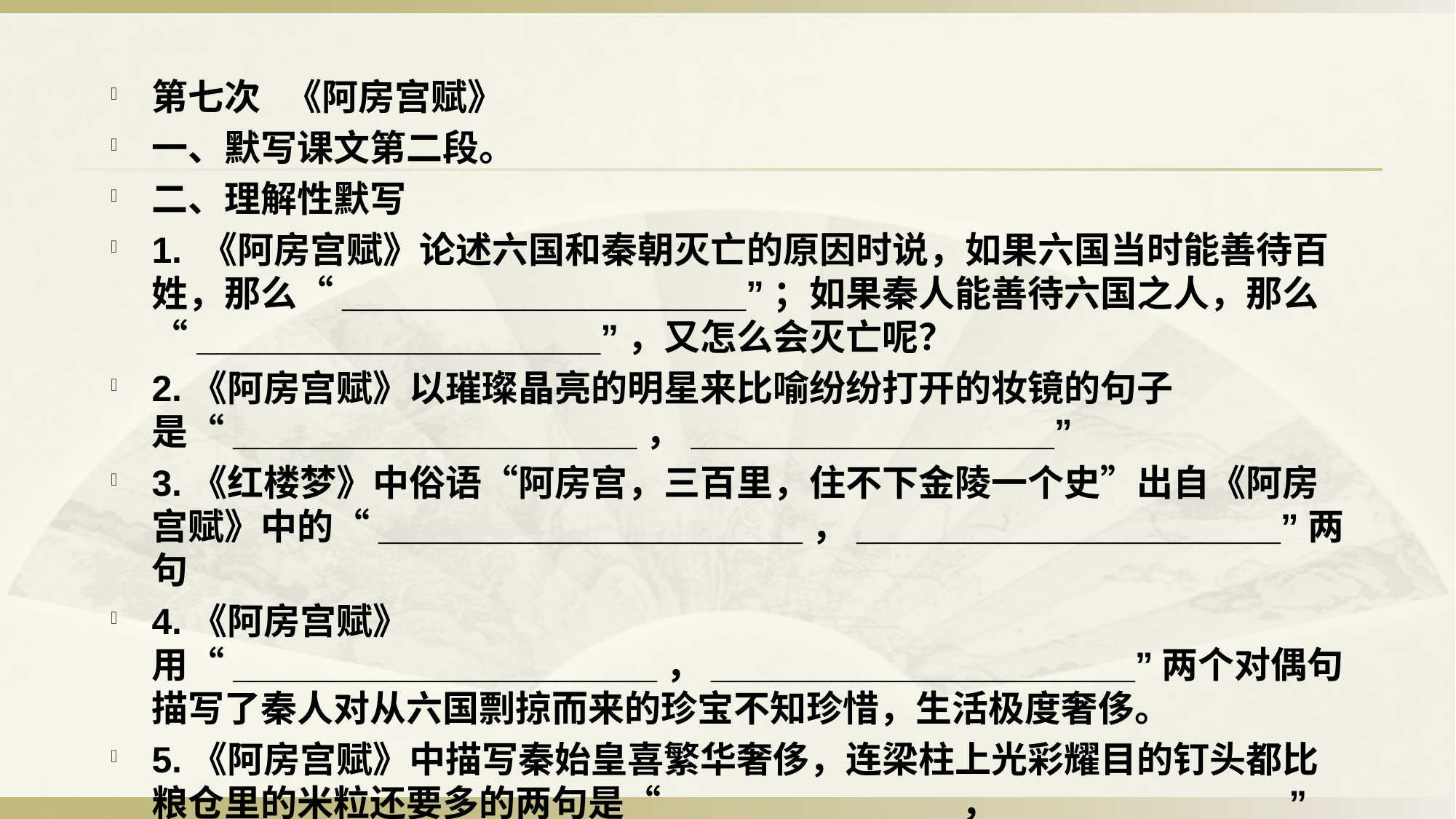

第七次   《阿房宫赋》
一、默写课文第二段。
二、理解性默写
1. 《阿房宫赋》论述六国和秦朝灭亡的原因时说，如果六国当时能善待百姓，那么“____________________”；如果秦人能善待六国之人，那么“____________________”，又怎么会灭亡呢？
2.《阿房宫赋》以璀璨晶亮的明星来比喻纷纷打开的妆镜的句子是“____________________，__________________”
3.《红楼梦》中俗语“阿房宫，三百里，住不下金陵一个史”出自《阿房宫赋》中的“_____________________，_____________________”两句
4.《阿房宫赋》用“_____________________，_____________________”两个对偶句描写了秦人对从六国剽掠而来的珍宝不知珍惜，生活极度奢侈。
5.《阿房宫赋》中描写秦始皇喜繁华奢侈，连梁柱上光彩耀目的钉头都比粮仓里的米粒还要多的两句是“______________，______________”